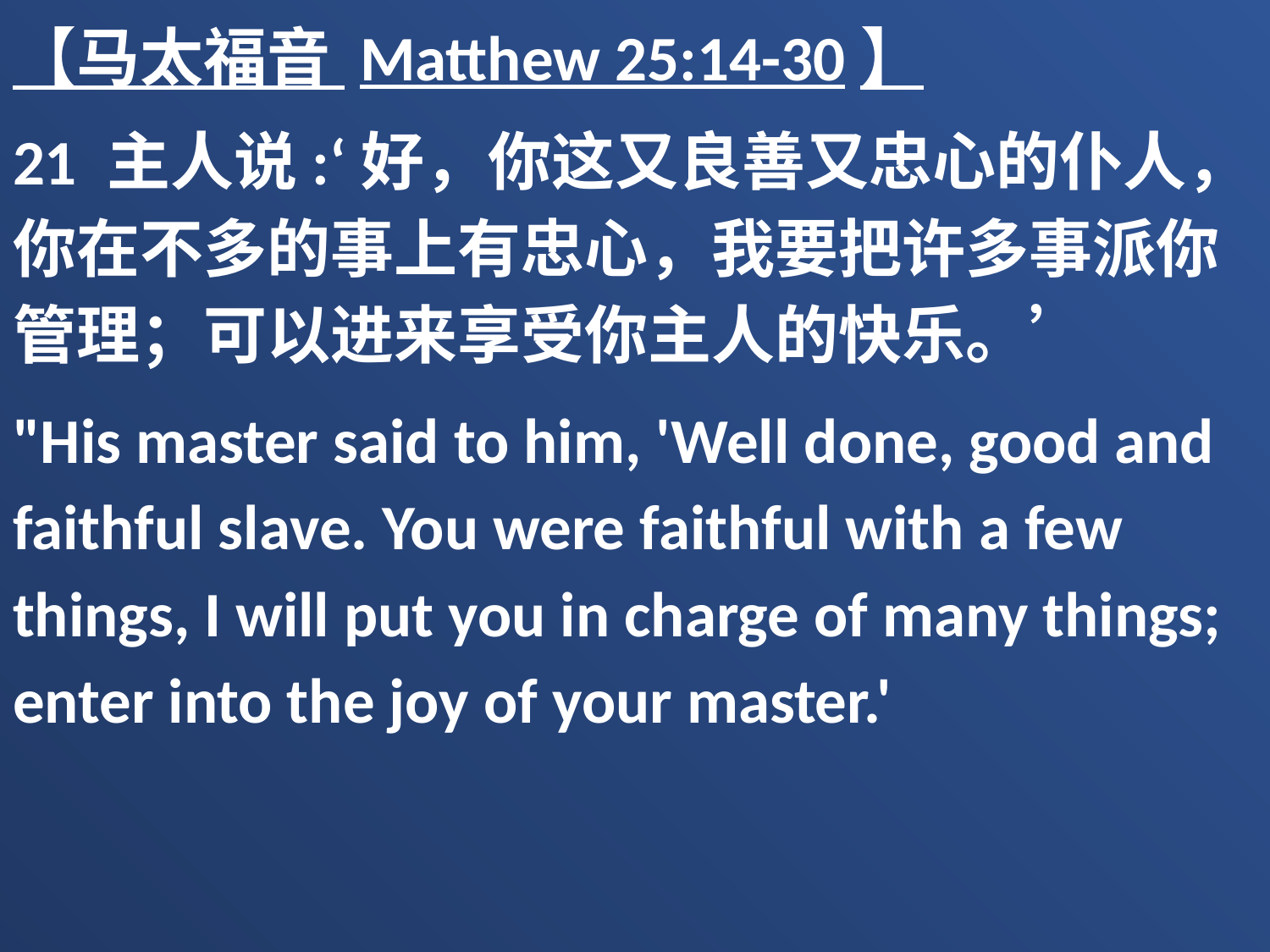

【马太福音 Matthew 25:14-30】
21 主人说:‘好，你这又良善又忠心的仆人，你在不多的事上有忠心，我要把许多事派你管理；可以进来享受你主人的快乐。’
"His master said to him, 'Well done, good and faithful slave. You were faithful with a few things, I will put you in charge of many things; enter into the joy of your master.'